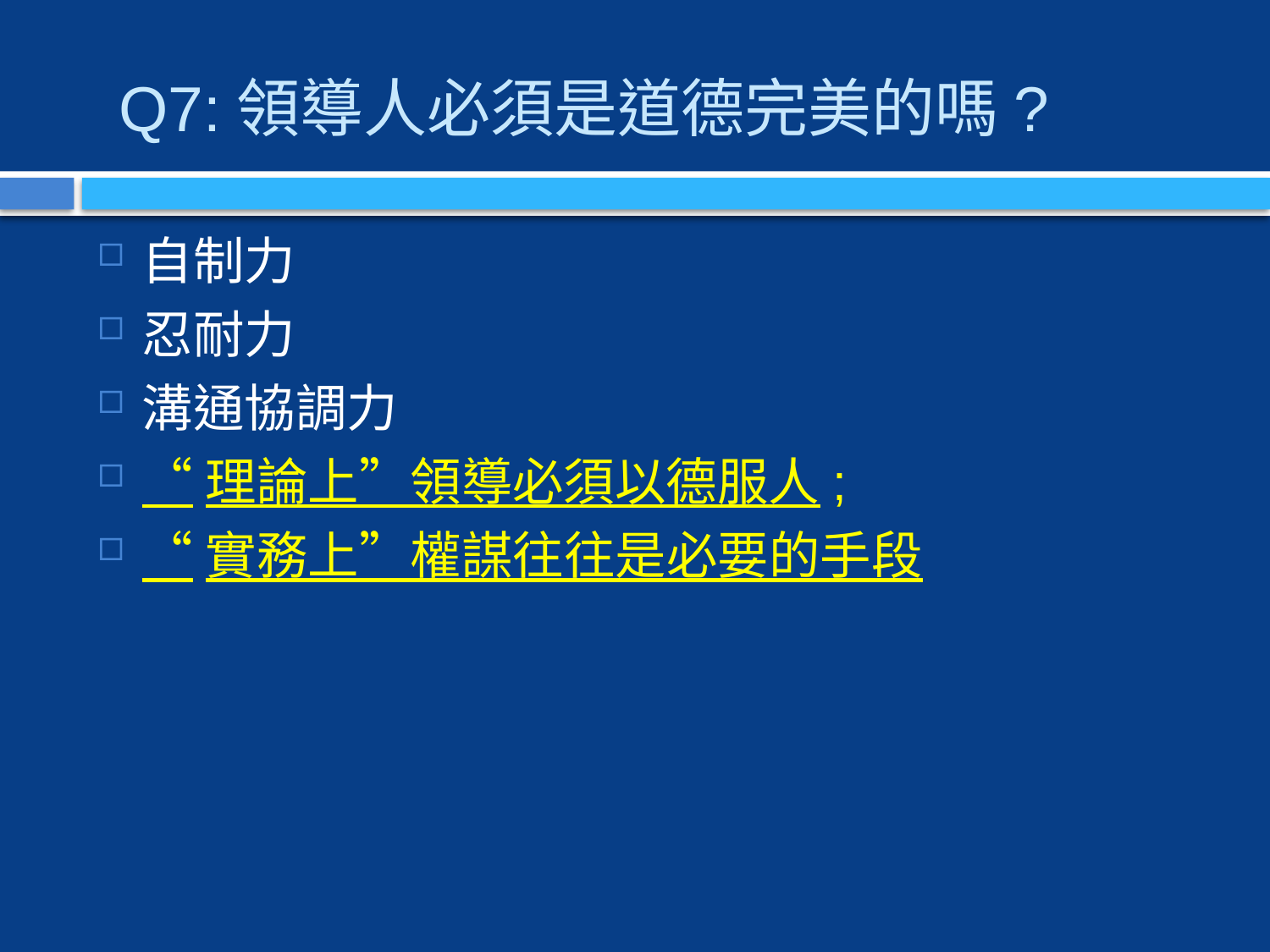

# Q7:領導人必須是道德完美的嗎?
自制力
忍耐力
溝通協調力
“理論上”領導必須以德服人;
“實務上”權謀往往是必要的手段